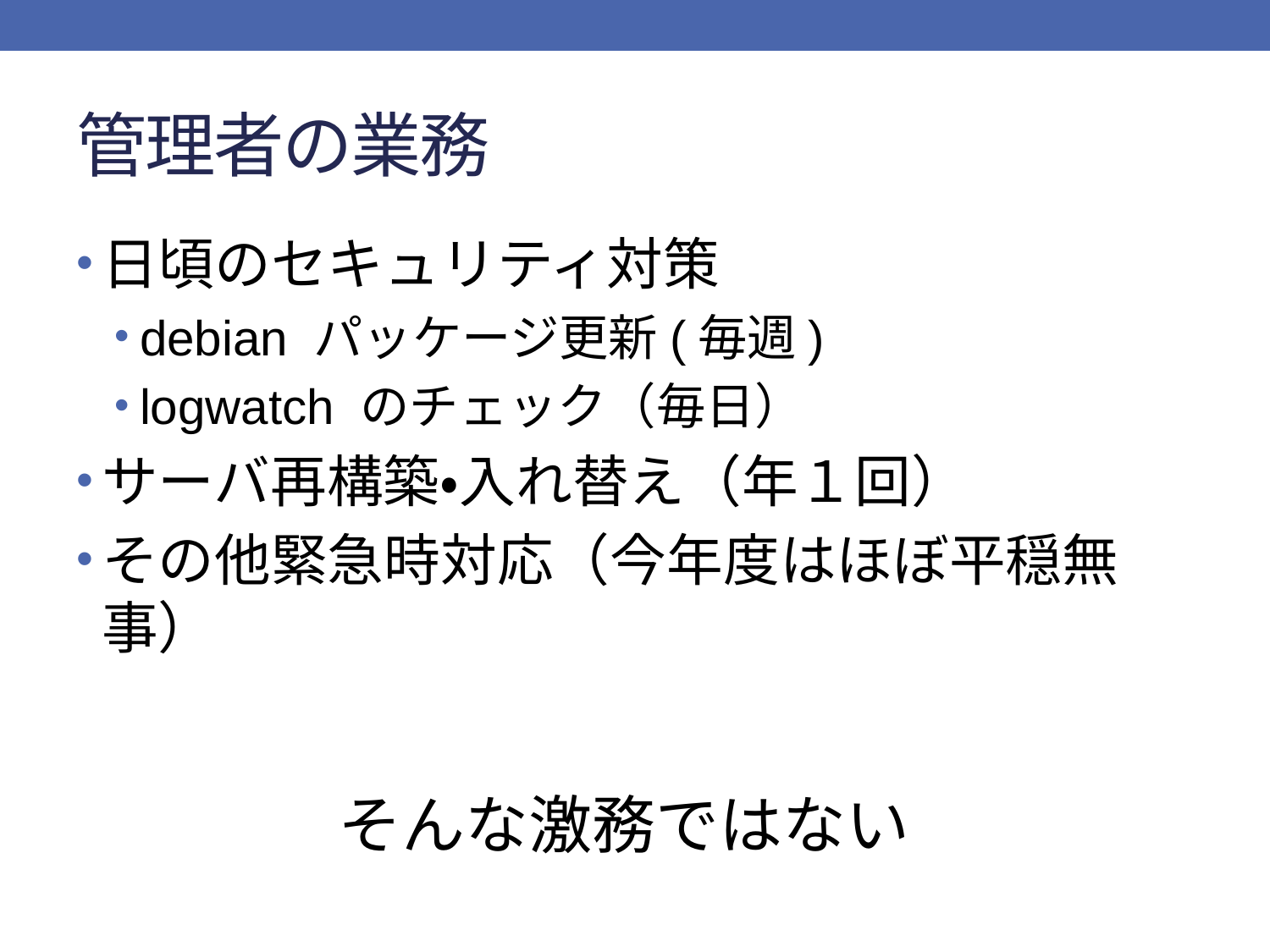

# 管理者の業務
日頃のセキュリティ対策
debian パッケージ更新(毎週)
logwatch のチェック（毎日）
サーバ再構築・入れ替え（年１回）
その他緊急時対応（今年度はほぼ平穏無事）

そんな激務ではない